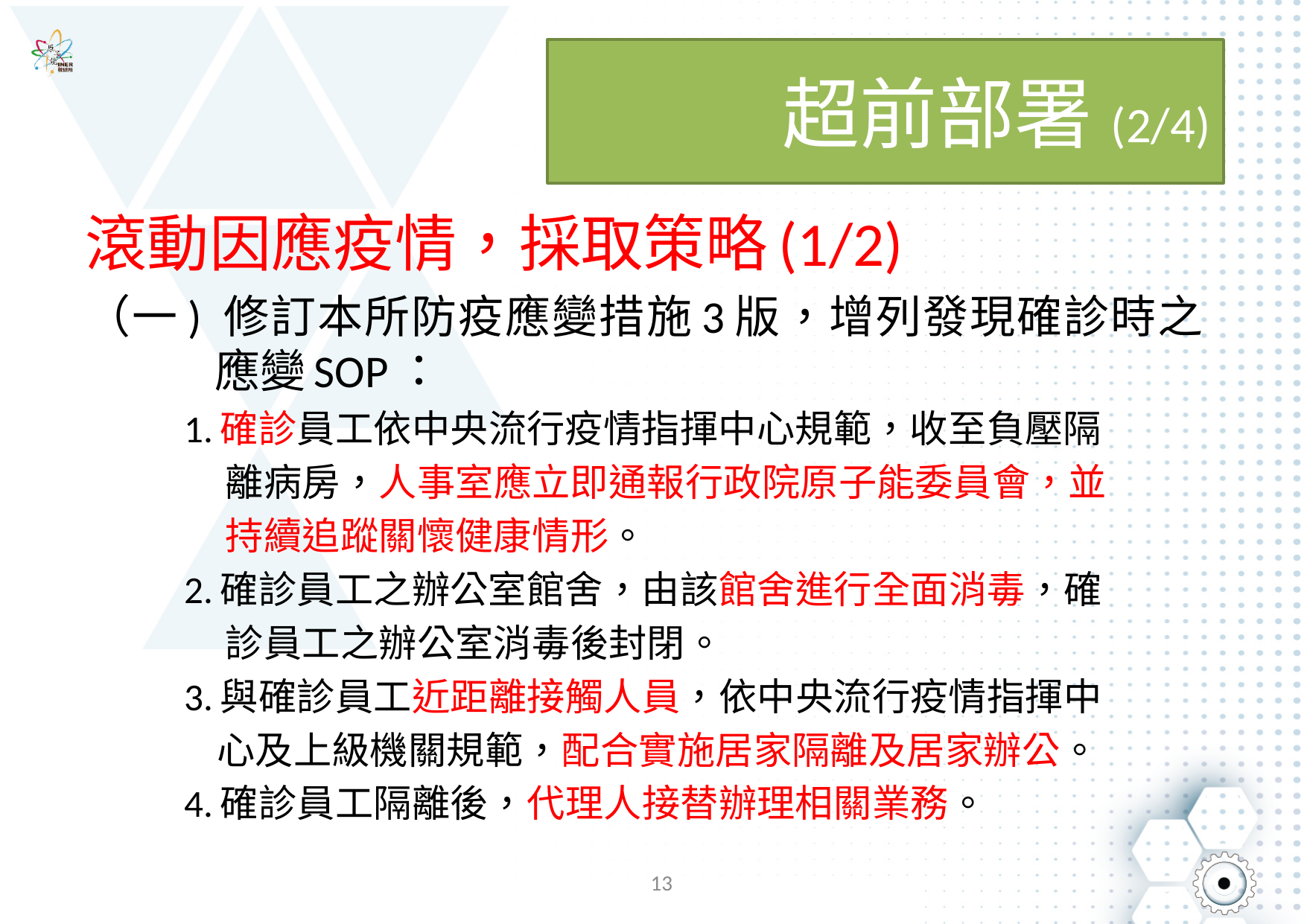

# 超前部署(2/4)
滾動因應疫情，採取策略(1/2)
（一) 修訂本所防疫應變措施3版，增列發現確診時之應變SOP：
1.確診員工依中央流行疫情指揮中心規範，收至負壓隔
    離病房，人事室應立即通報行政院原子能委員會，並
    持續追蹤關懷健康情形。
2.確診員工之辦公室館舍，由該館舍進行全面消毒，確
    診員工之辦公室消毒後封閉。
3.與確診員工近距離接觸人員，依中央流行疫情指揮中
   心及上級機關規範，配合實施居家隔離及居家辦公。
4.確診員工隔離後，代理人接替辦理相關業務。
13